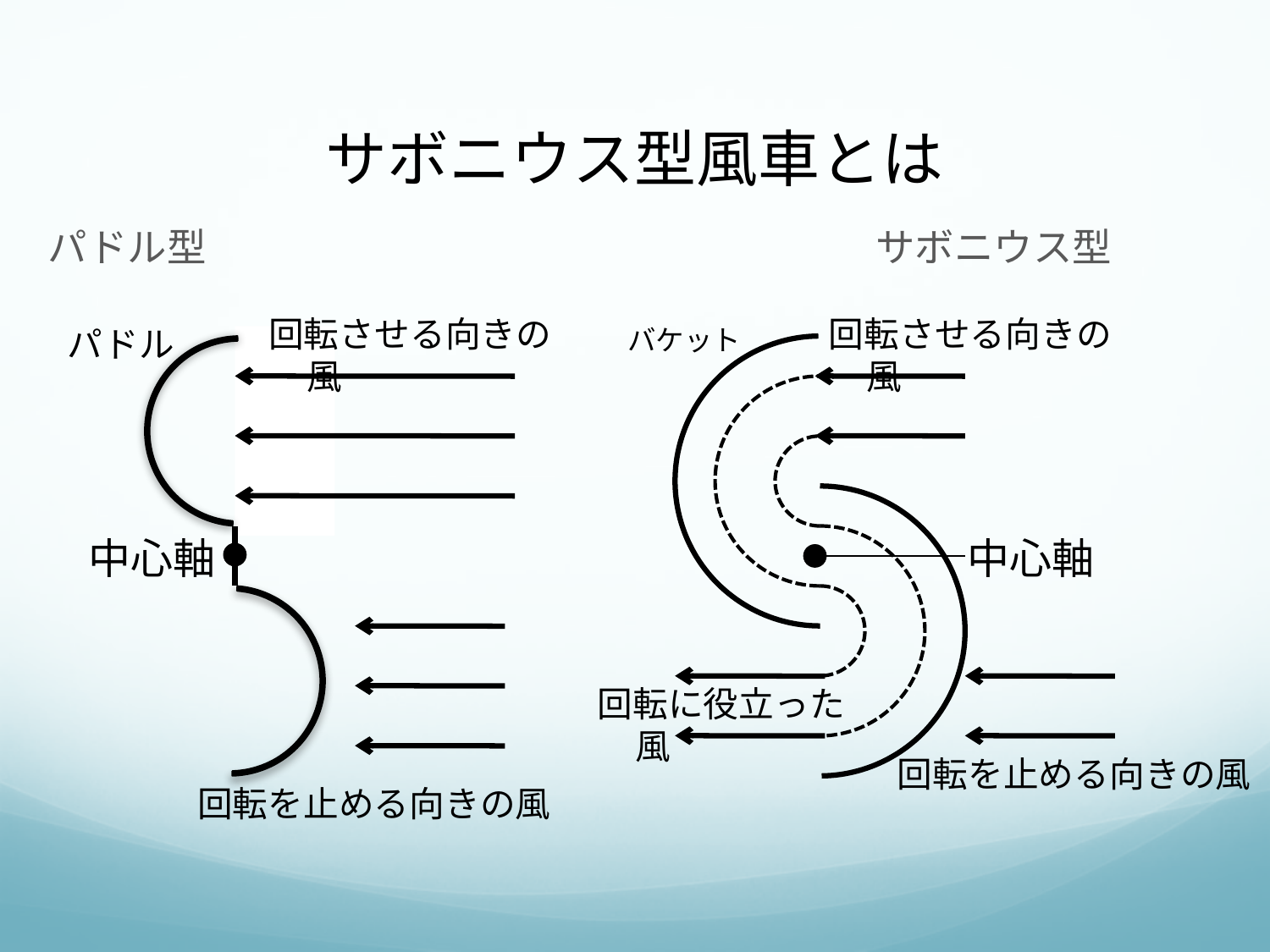

# サボニウス型風車とは
パドル型　　　　　　　　　　　　　　　　　サボニウス型
回転させる向きの風
回転させる向きの風
パドル
バケット

中心軸

中心軸

回転に役立った風
回転を止める向きの風
回転を止める向きの風